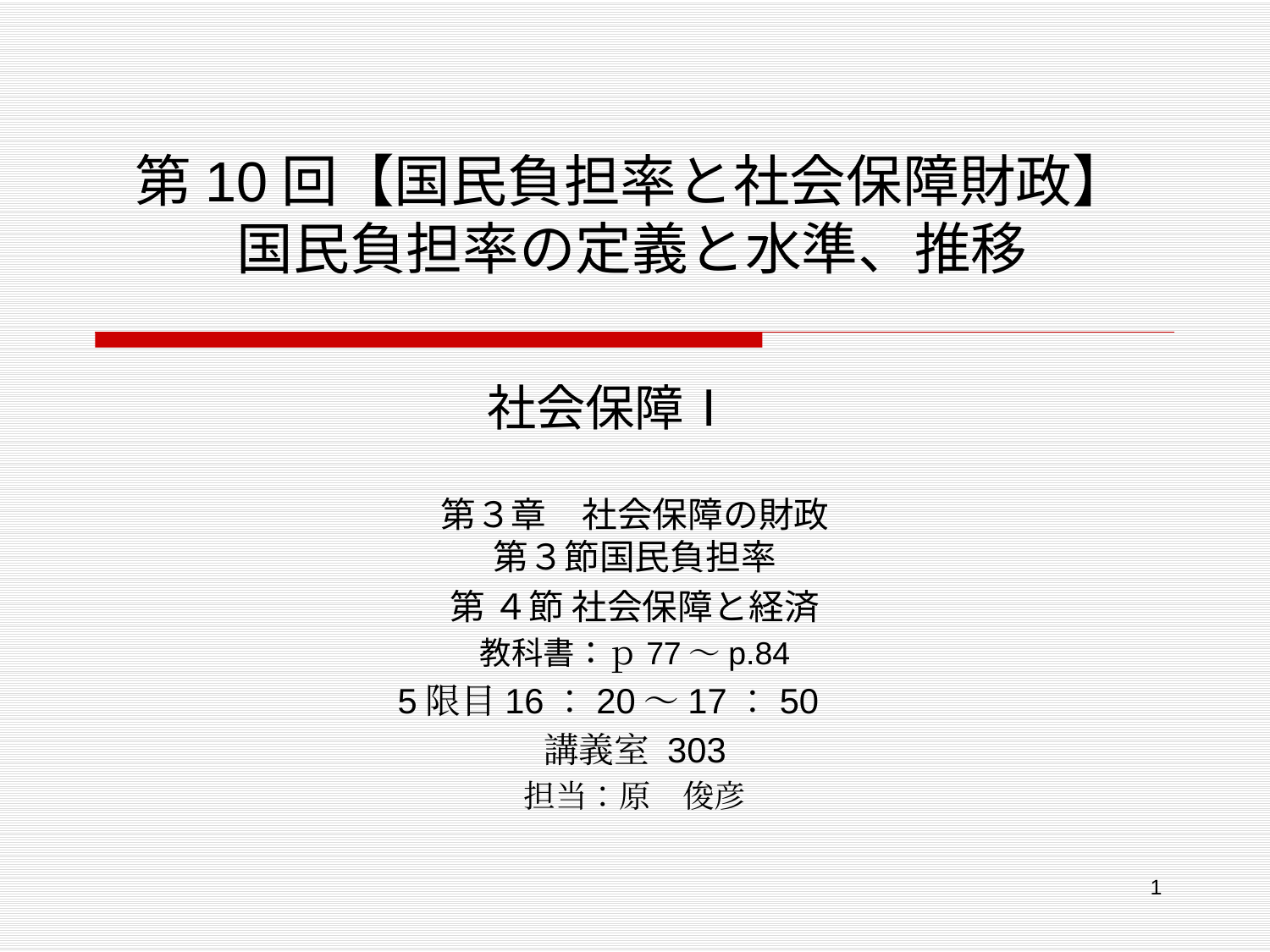

# 第10回【国民負担率と社会保障財政】 国民負担率の定義と水準、推移
社会保障Ⅰ

第３章　社会保障の財政
第３節国民負担率
第 ４節 社会保障と経済
教科書：ｐ77～p.84
5限目16：20～17：50
講義室 303
担当：原　俊彦

　　　       担当　原　俊彦（札幌市立大学）t.hara@scu.ac.jp

1